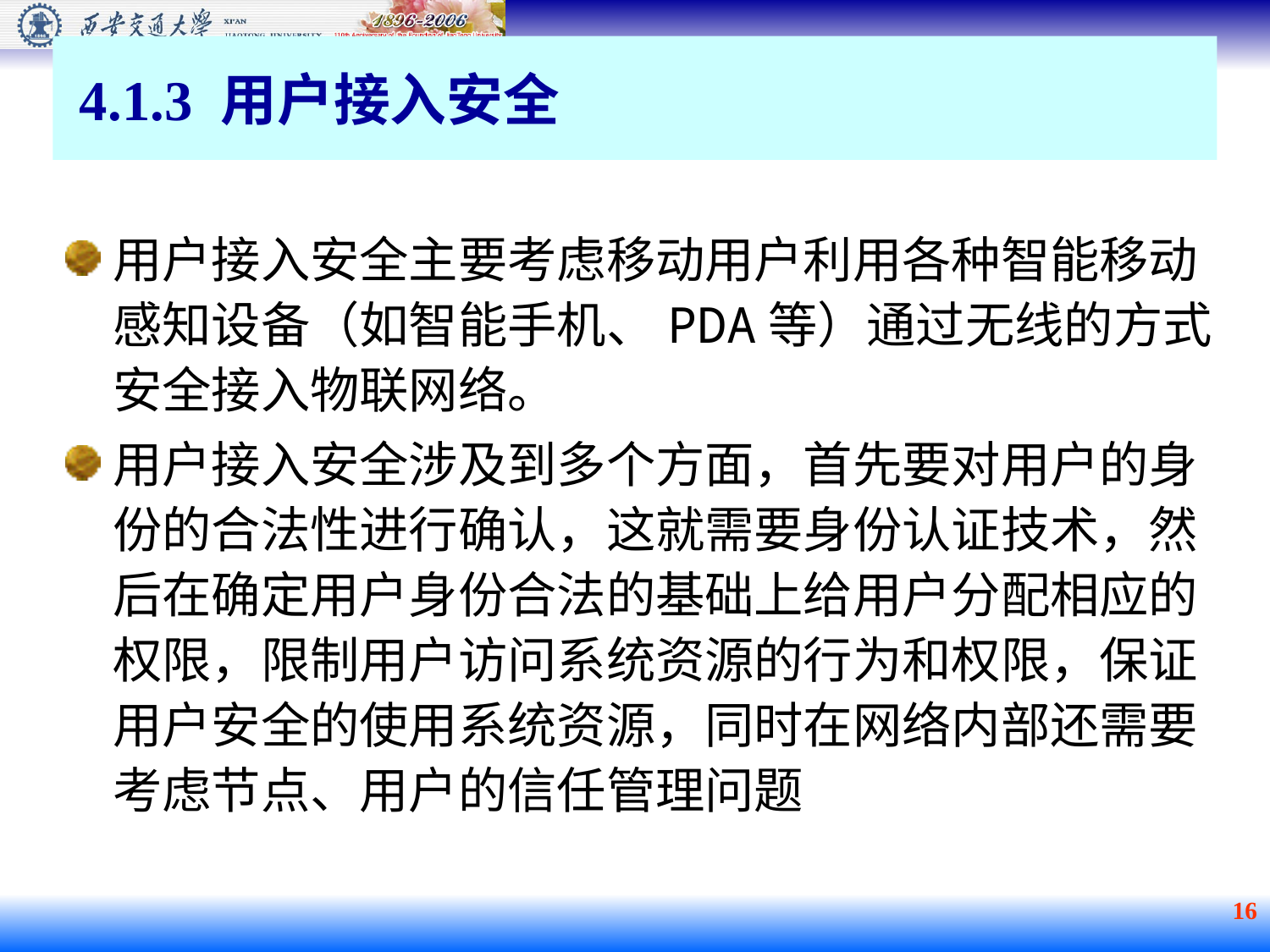

4.1.3 用户接入安全
用户接入安全主要考虑移动用户利用各种智能移动感知设备（如智能手机、PDA等）通过无线的方式安全接入物联网络。
用户接入安全涉及到多个方面，首先要对用户的身份的合法性进行确认，这就需要身份认证技术，然后在确定用户身份合法的基础上给用户分配相应的权限，限制用户访问系统资源的行为和权限，保证用户安全的使用系统资源，同时在网络内部还需要考虑节点、用户的信任管理问题
 16